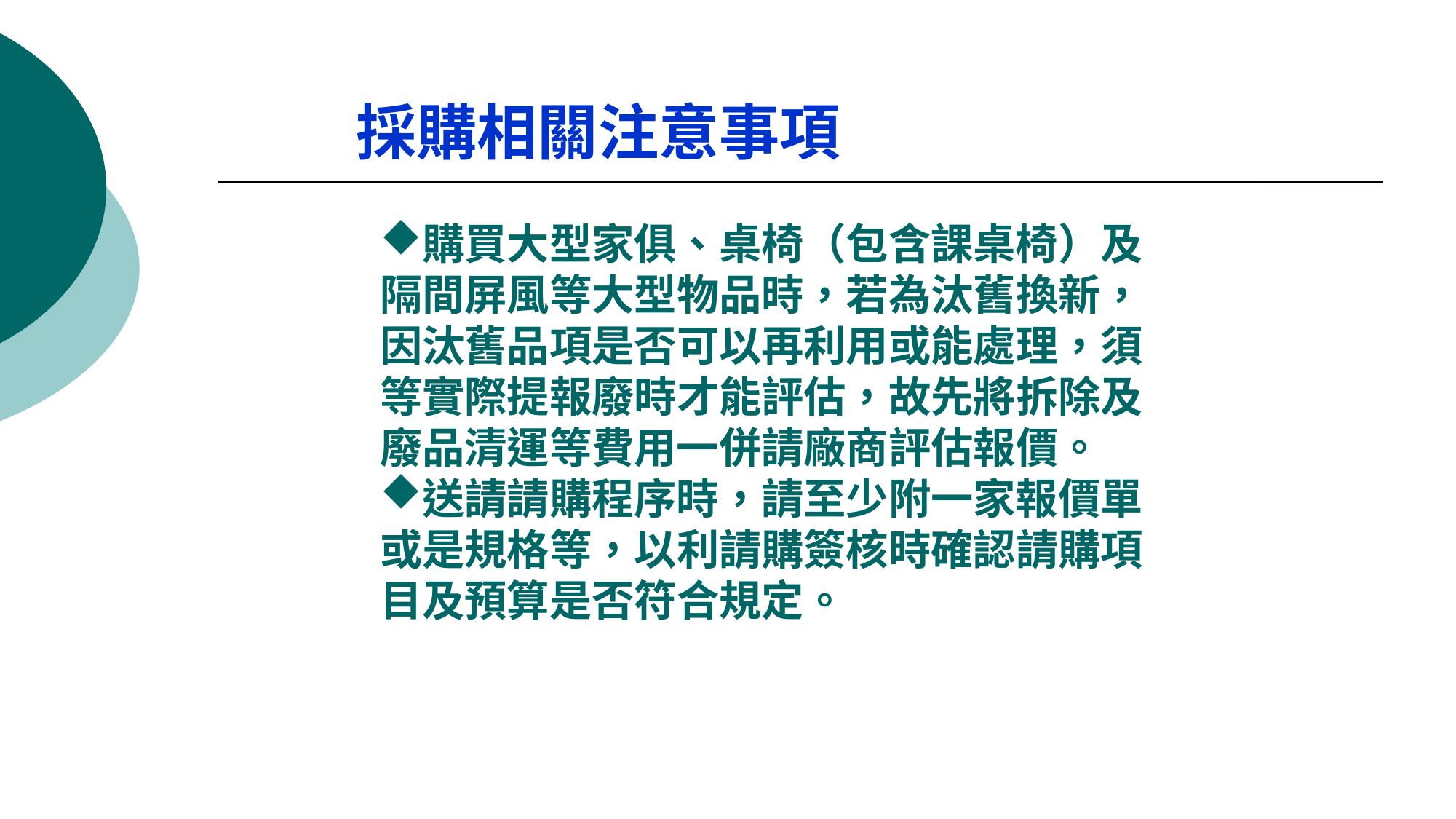

採購相關注意事項
購買大型家俱、桌椅（包含課桌椅）及隔間屏風等大型物品時，若為汰舊換新，因汰舊品項是否可以再利用或能處理，須等實際提報廢時才能評估，故先將拆除及廢品清運等費用一併請廠商評估報價。
送請請購程序時，請至少附一家報價單或是規格等，以利請購簽核時確認請購項目及預算是否符合規定。